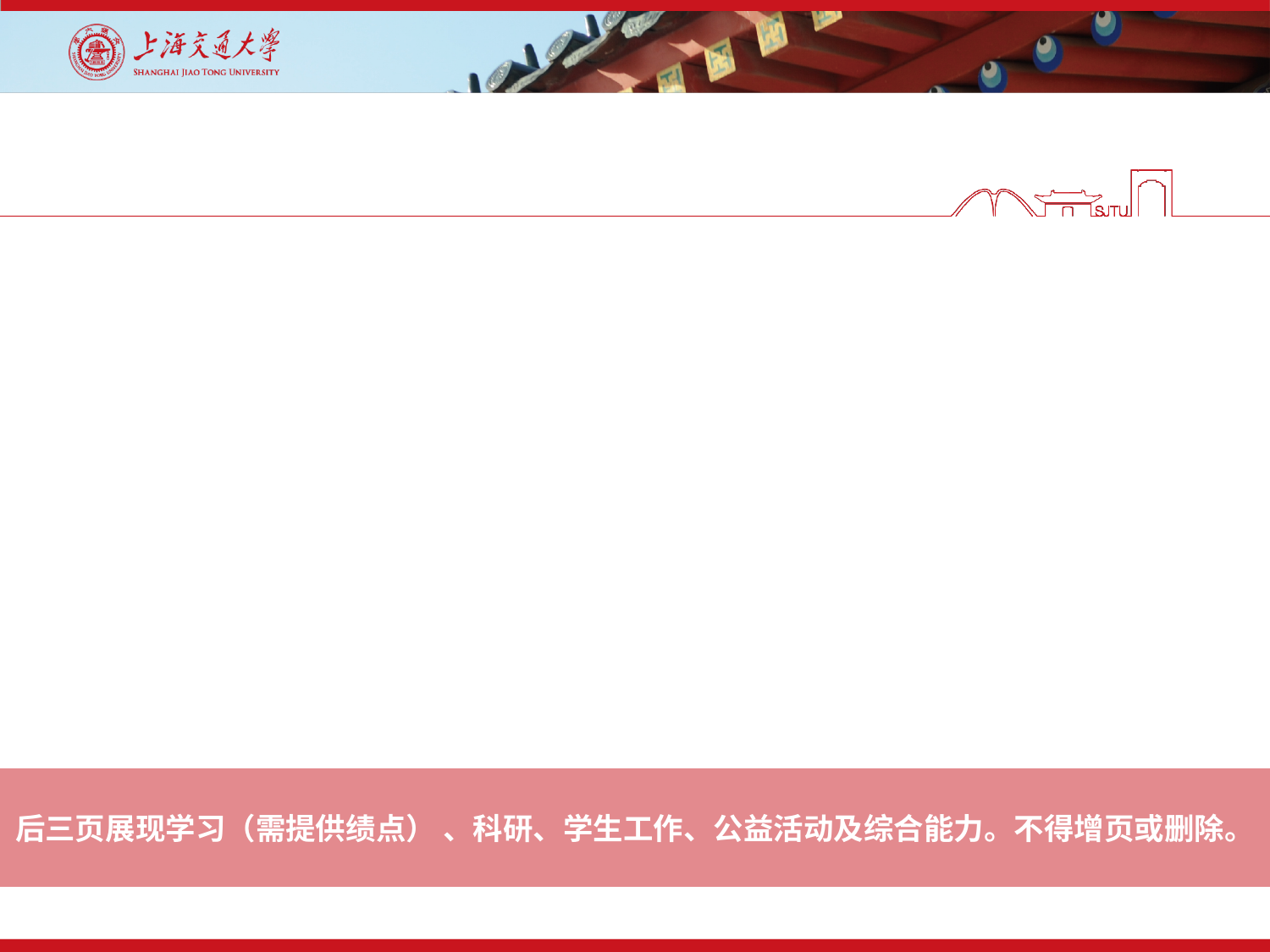

#
后三页展现学习（需提供绩点） 、科研、学生工作、公益活动及综合能力。不得增页或删除。